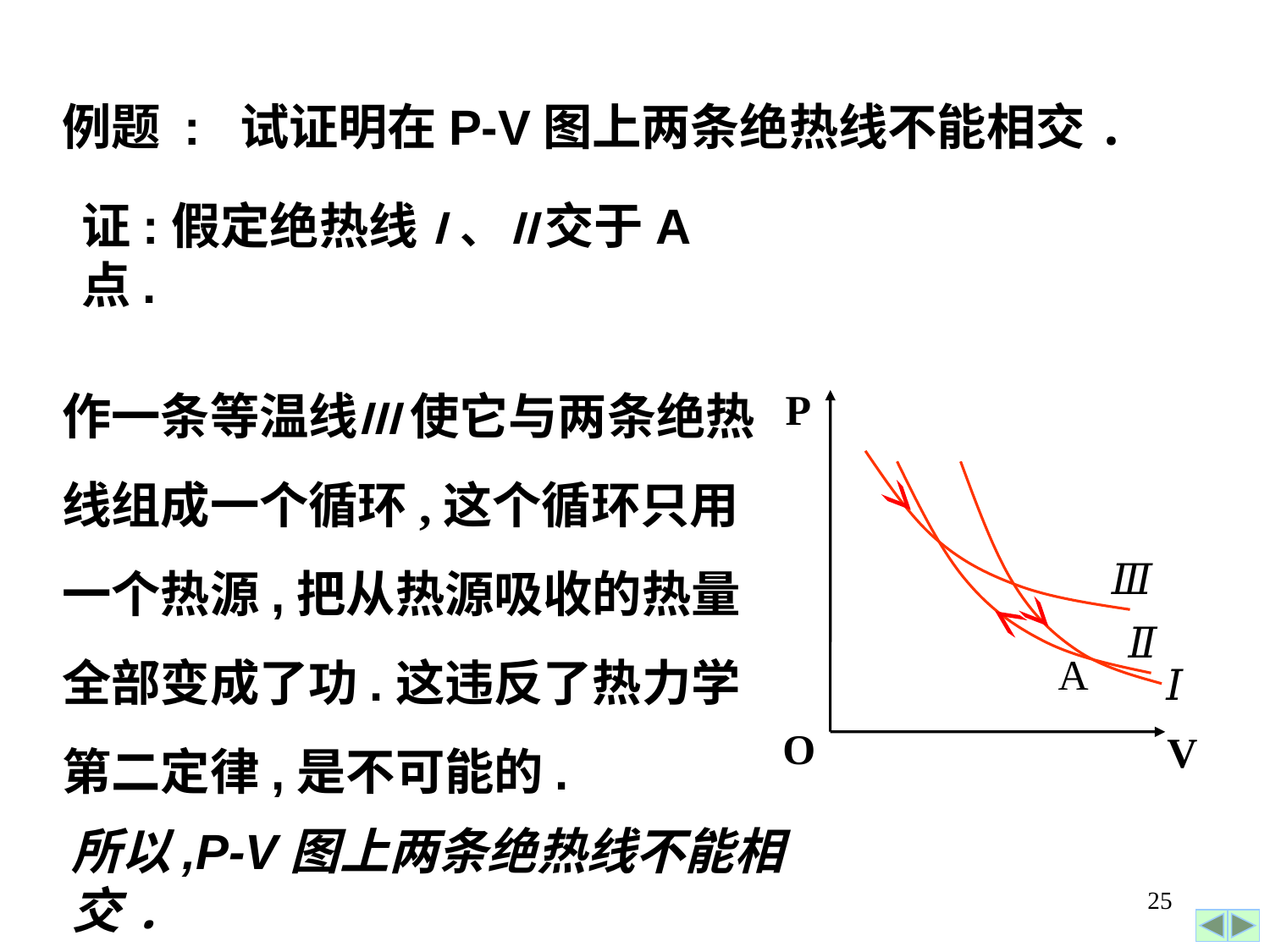

例题 :  试证明在P-V图上两条绝热线不能相交.
证:假定绝热线Ⅰ、Ⅱ交于A点.
作一条等温线Ⅲ 使它与两条绝热线组成一个循环,这个循环只用一个热源,把从热源吸收的热量全部变成了功.这违反了热力学第二定律,是不可能的.
P

O
  V

Ⅲ
Ⅱ
A
Ⅰ
所以,P-V图上两条绝热线不能相交.
25